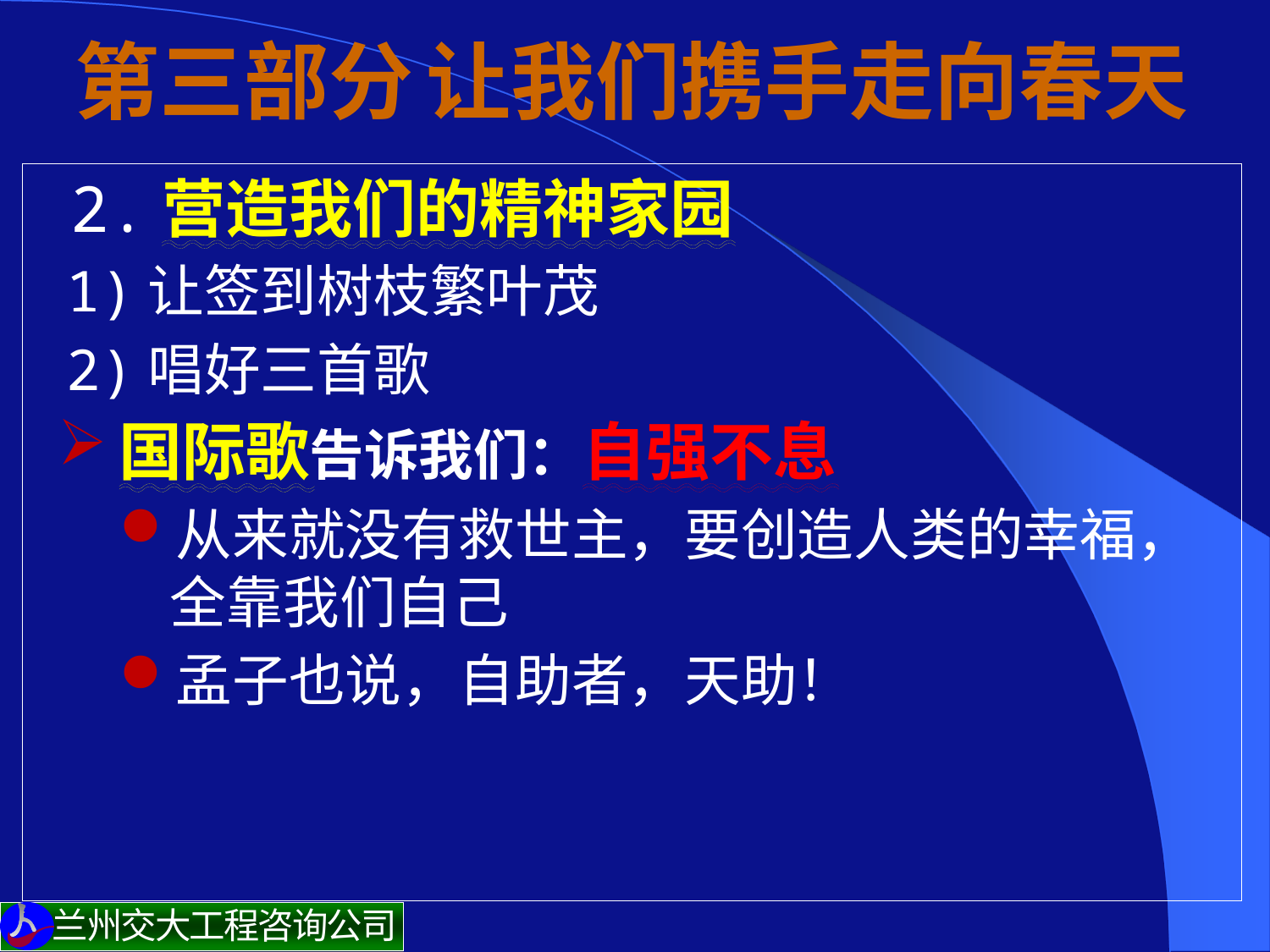

# 第三部分 让我们携手走向春天
 2.营造我们的精神家园
 1)让签到树枝繁叶茂
 2)唱好三首歌
国际歌告诉我们：自强不息
从来就没有救世主，要创造人类的幸福，全靠我们自己
孟子也说，自助者，天助！